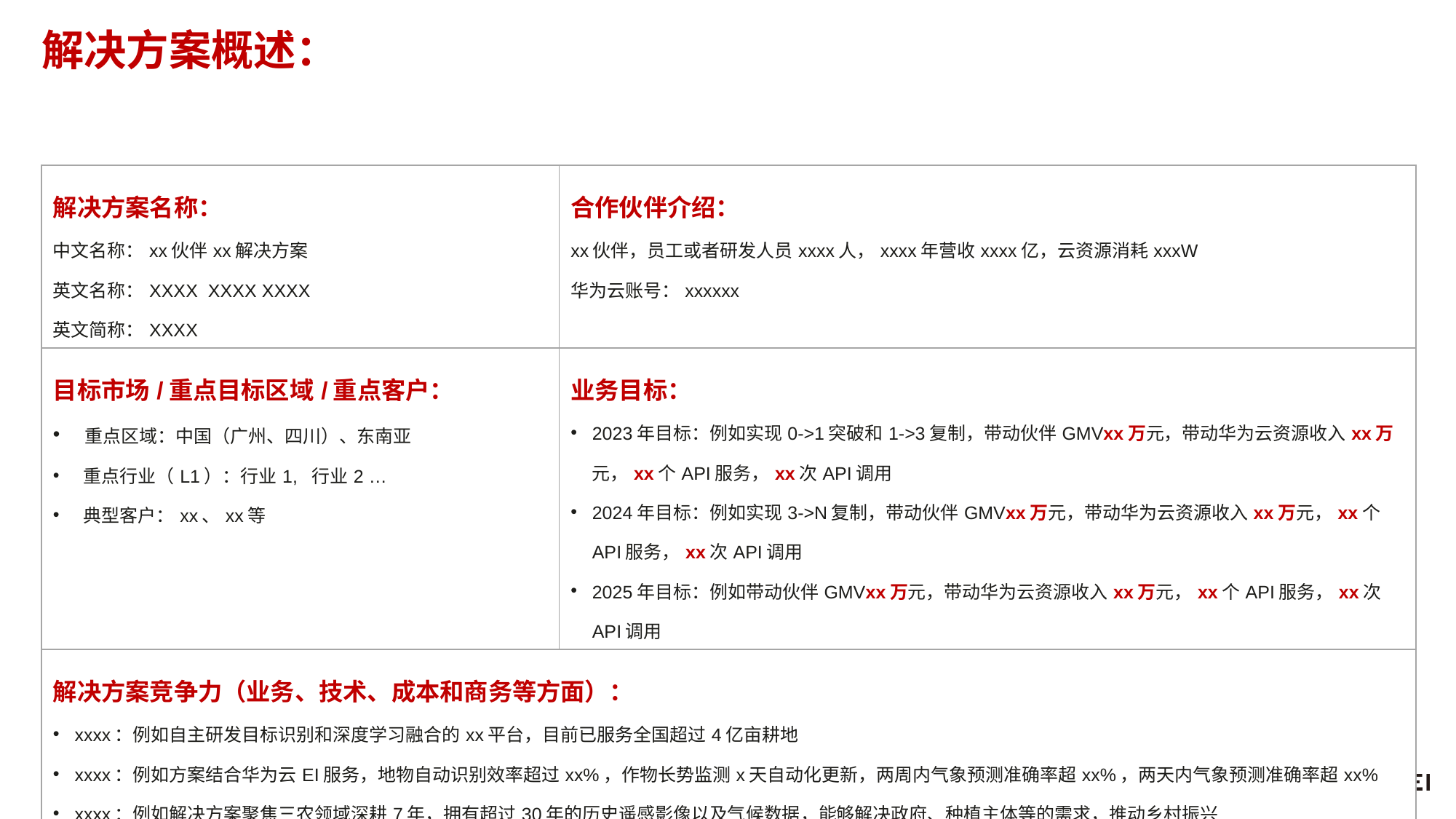

解决方案概述：
| 解决方案名称： 中文名称：xx伙伴xx解决方案 英文名称：XXXX XXXX XXXX 英文简称：XXXX | 合作伙伴介绍： xx伙伴，员工或者研发人员xxxx人，xxxx年营收xxxx亿，云资源消耗xxxW 华为云账号：xxxxxx |
| --- | --- |
| 目标市场/重点目标区域/重点客户： 重点区域：中国（广州、四川）、东南亚 重点行业（L1）：行业1, 行业2 … 典型客户：xx、xx等 | 业务目标： 2023年目标：例如实现0->1突破和1->3复制，带动伙伴GMVxx万元，带动华为云资源收入xx万元，xx个API服务，xx次API调用 2024年目标：例如实现3->N复制，带动伙伴GMVxx万元，带动华为云资源收入xx万元，xx个API服务，xx次API调用 2025年目标：例如带动伙伴GMVxx万元，带动华为云资源收入xx万元，xx个API服务，xx次API调用 |
| 解决方案竞争力（业务、技术、成本和商务等方面）： xxxx：例如自主研发目标识别和深度学习融合的xx平台，目前已服务全国超过4亿亩耕地 xxxx：例如方案结合华为云EI服务，地物自动识别效率超过xx%，作物长势监测x天自动化更新，两周内气象预测准确率超xx%，两天内气象预测准确率超xx% xxxx：例如解决方案聚焦三农领域深耕7年，拥有超过30年的历史遥感影像以及气候数据，能够解决政府、种植主体等的需求，推动乡村振兴 |  |